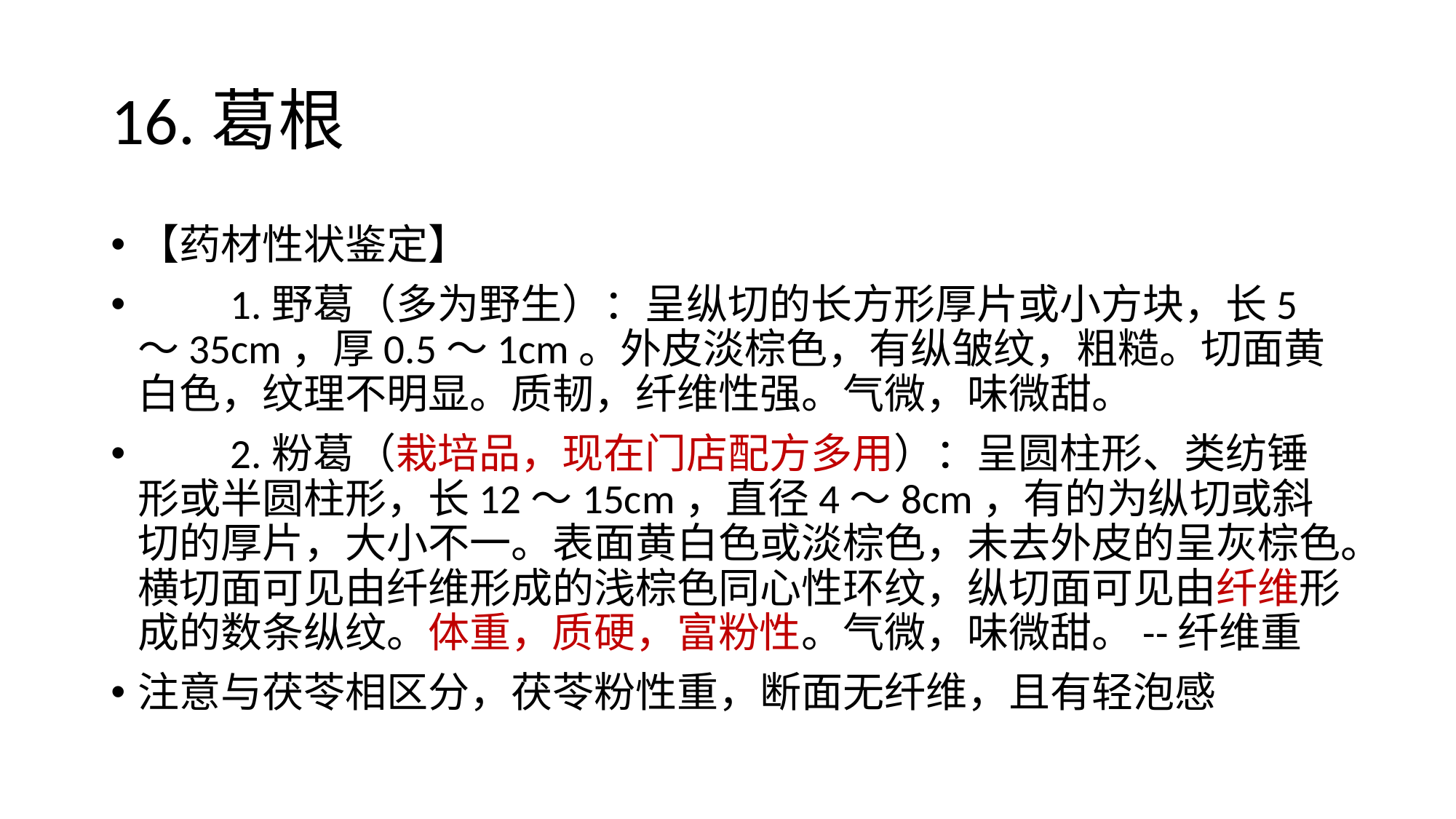

# 16.葛根
【药材性状鉴定】
　　1.野葛（多为野生）：呈纵切的长方形厚片或小方块，长5～35cm，厚0.5～1cm。外皮淡棕色，有纵皱纹，粗糙。切面黄白色，纹理不明显。质韧，纤维性强。气微，味微甜。
　　2.粉葛（栽培品，现在门店配方多用）：呈圆柱形、类纺锤形或半圆柱形，长12～15cm，直径4～8cm，有的为纵切或斜切的厚片，大小不一。表面黄白色或淡棕色，未去外皮的呈灰棕色。横切面可见由纤维形成的浅棕色同心性环纹，纵切面可见由纤维形成的数条纵纹。体重，质硬，富粉性。气微，味微甜。--纤维重
注意与茯苓相区分，茯苓粉性重，断面无纤维，且有轻泡感